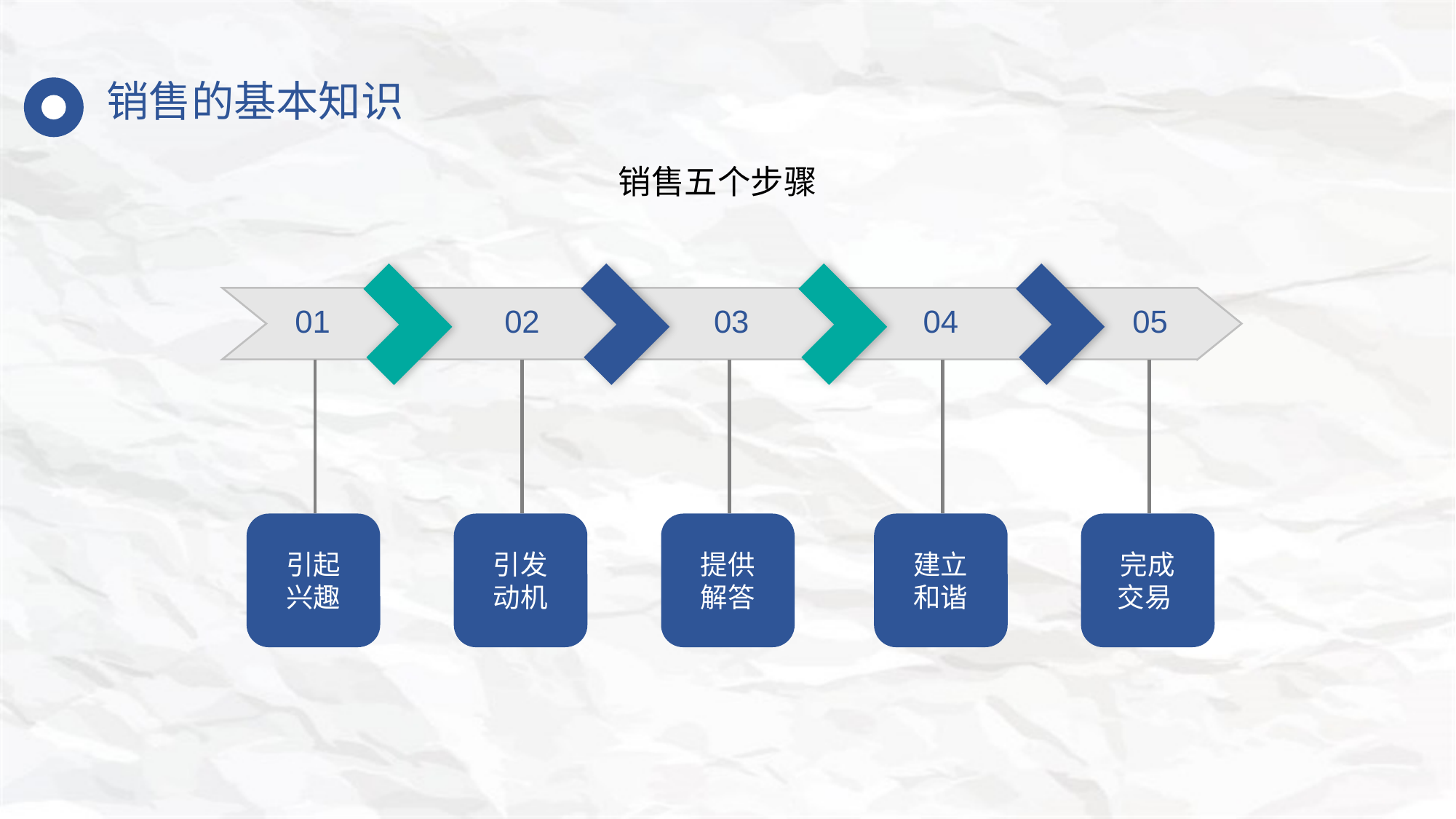

销售的基本知识

销售五个步骤

01
02
03
04
05
引起
兴趣
引发
动机
提供
解答
建立
和谐
完成
交易